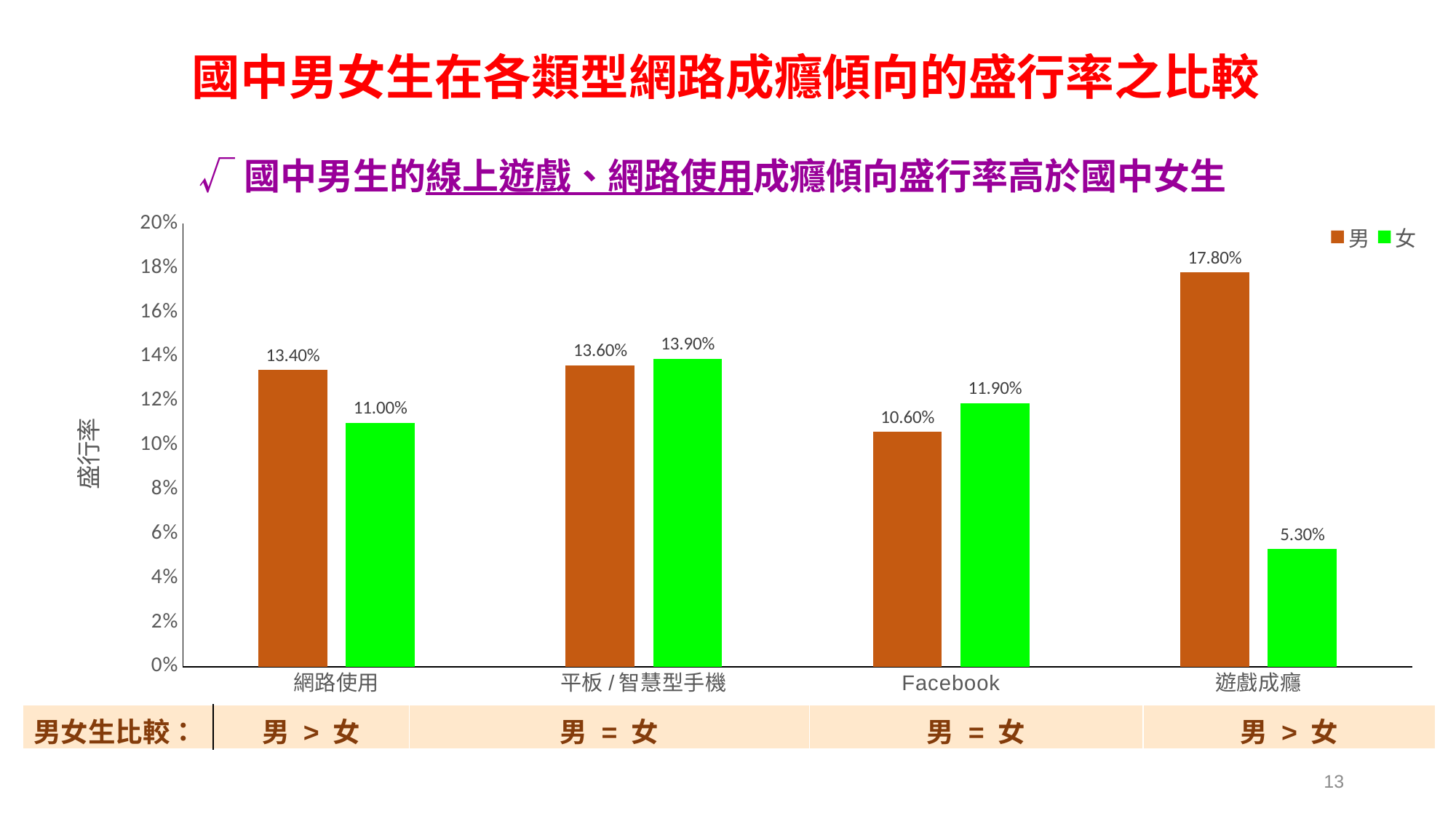

# 國中男女生在各類型網路成癮傾向的盛行率之比較
√國中男生的線上遊戲、網路使用成癮傾向盛行率高於國中女生

### Chart

| Category | 男 | 女 |
|---|---|---|
| 網路使用 | 0.134 | 0.11 |
| 平板/智慧型手機 | 0.136 | 0.139 |
| Facebook | 0.106 | 0.119 |
| 遊戲成癮 | 0.178 | 0.053 |
| 男女生比較： | 男 > 女 | 男 = 女 | 男 = 女 | 男 > 女 |
| --- | --- | --- | --- | --- |
13